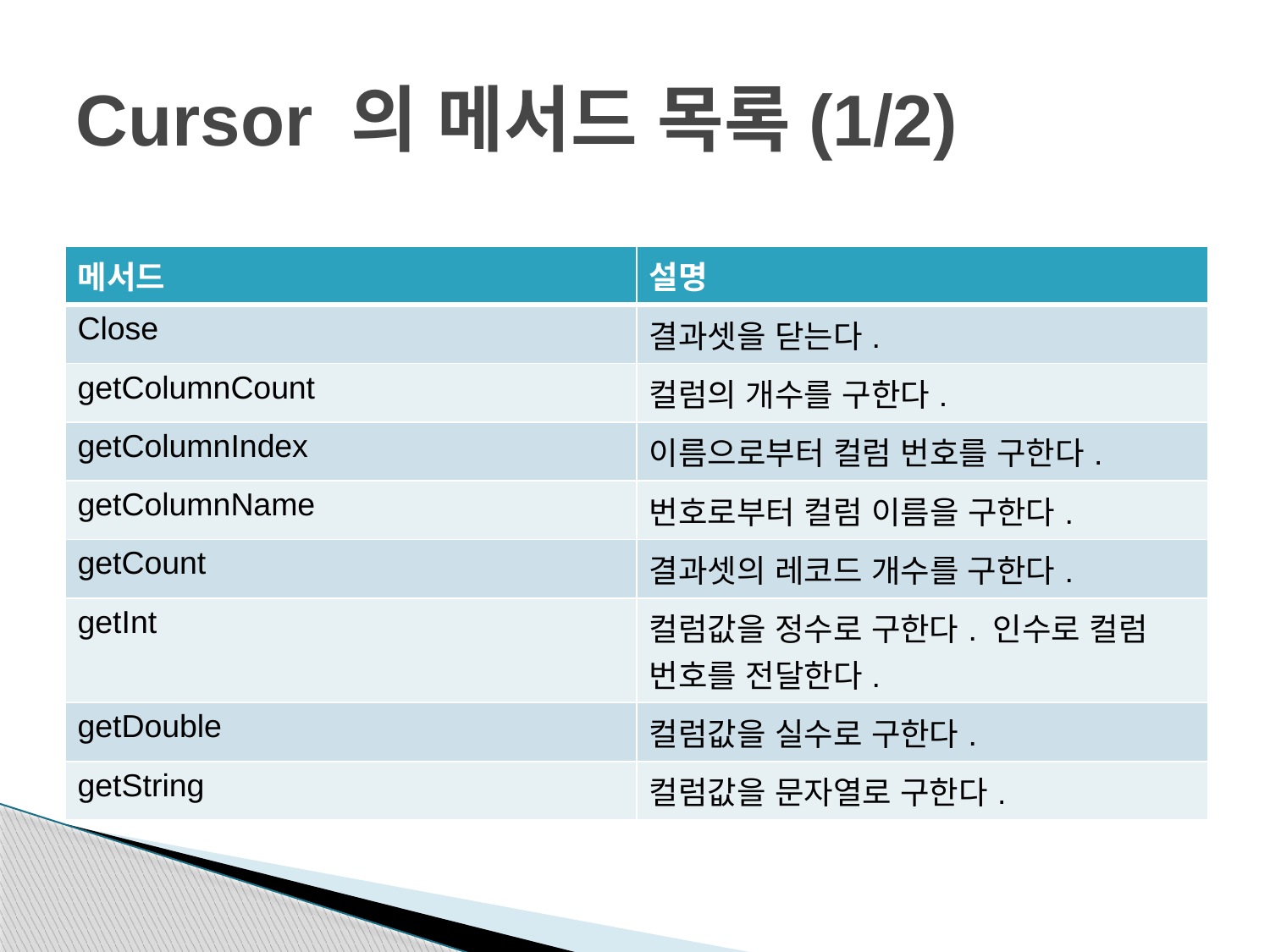

# Cursor 의 메서드 목록(1/2)
| 메서드 | 설명 |
| --- | --- |
| Close | 결과셋을 닫는다. |
| getColumnCount | 컬럼의 개수를 구한다. |
| getColumnIndex | 이름으로부터 컬럼 번호를 구한다. |
| getColumnName | 번호로부터 컬럼 이름을 구한다. |
| getCount | 결과셋의 레코드 개수를 구한다. |
| getInt | 컬럼값을 정수로 구한다. 인수로 컬럼 번호를 전달한다. |
| getDouble | 컬럼값을 실수로 구한다. |
| getString | 컬럼값을 문자열로 구한다. |